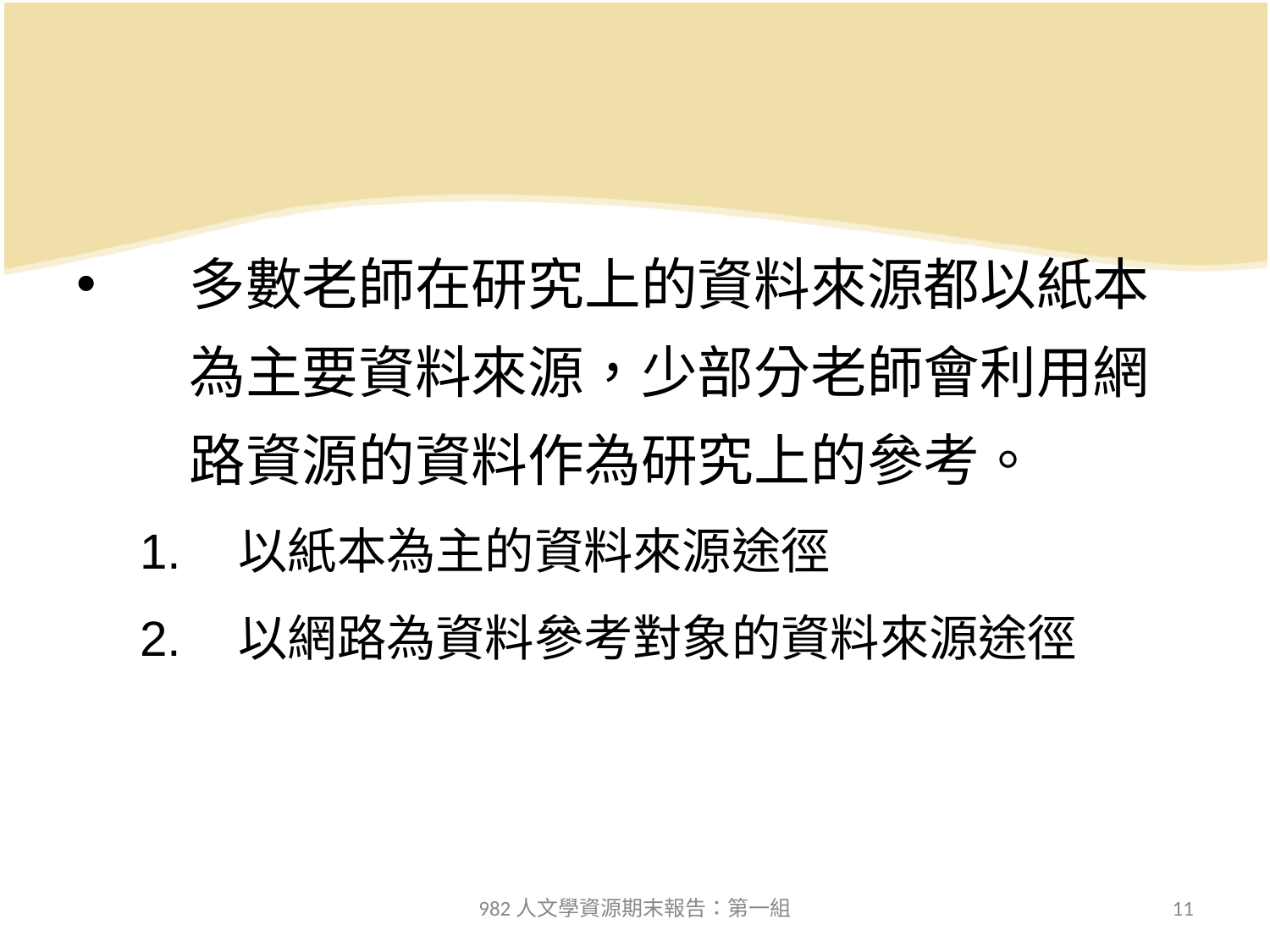

#
多數老師在研究上的資料來源都以紙本為主要資料來源，少部分老師會利用網路資源的資料作為研究上的參考。
以紙本為主的資料來源途徑
以網路為資料參考對象的資料來源途徑

982人文學資源期末報告：第一組
11